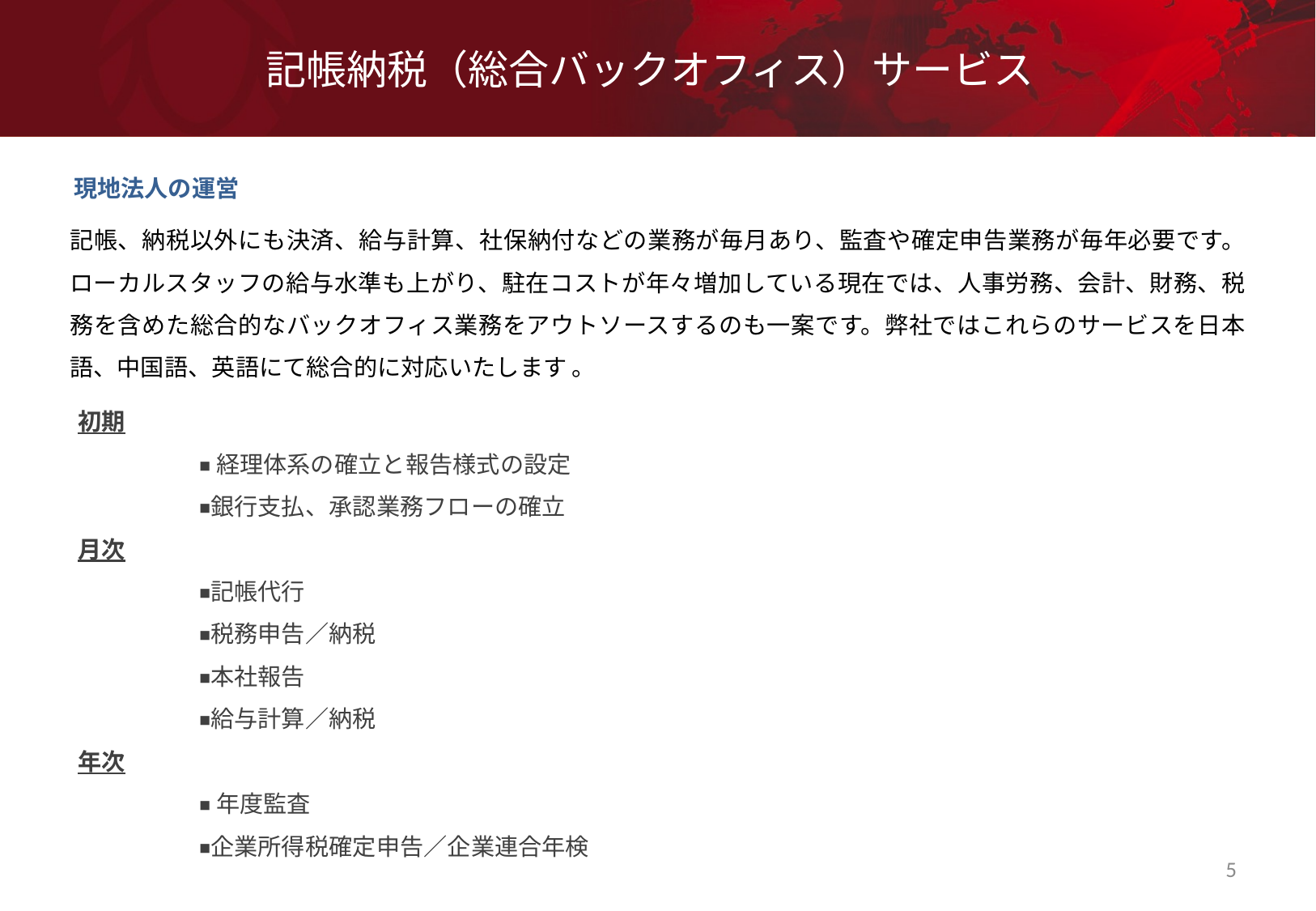

# 記帳納税（総合バックオフィス）サービス
現地法人の運営
記帳、納税以外にも決済、給与計算、社保納付などの業務が毎月あり、監査や確定申告業務が毎年必要です。ローカルスタッフの給与水準も上がり、駐在コストが年々増加している現在では、人事労務、会計、財務、税務を含めた総合的なバックオフィス業務をアウトソースするのも一案です。弊社ではこれらのサービスを日本語、中国語、英語にて総合的に対応いたします 。
初期
	◾️経理体系の確立と報告様式の設定
	◾️銀行支払、承認業務フローの確立
月次
	◾️記帳代行
	◾️税務申告／納税
	◾️本社報告
	◾️給与計算／納税
年次
	◾️年度監査
	◾️企業所得税確定申告／企業連合年検
5